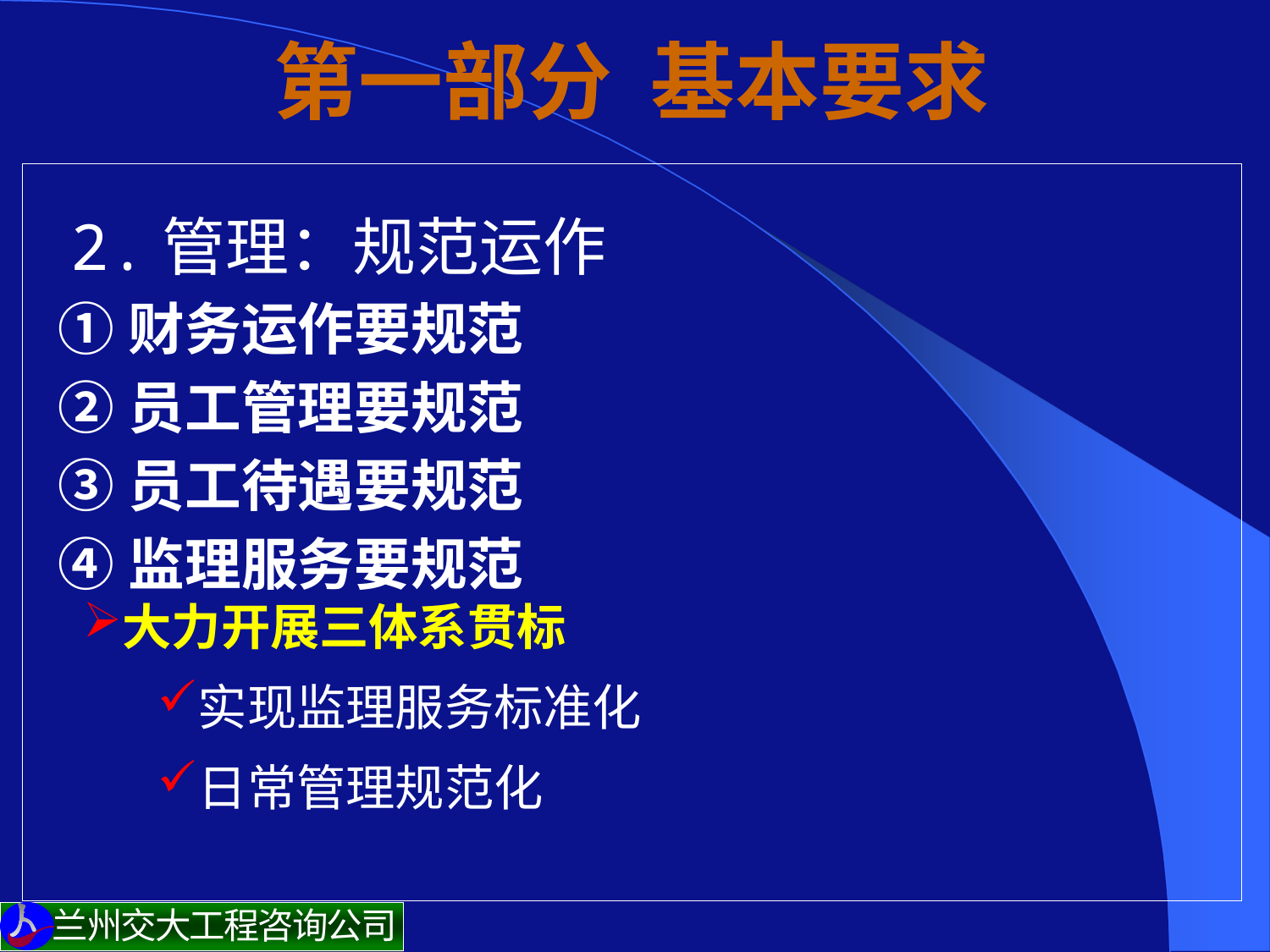

# 第一部分  基本要求
 2.管理：规范运作
  ①财务运作要规范
  ②员工管理要规范
  ③员工待遇要规范
  ④监理服务要规范
大力开展三体系贯标
实现监理服务标准化
日常管理规范化